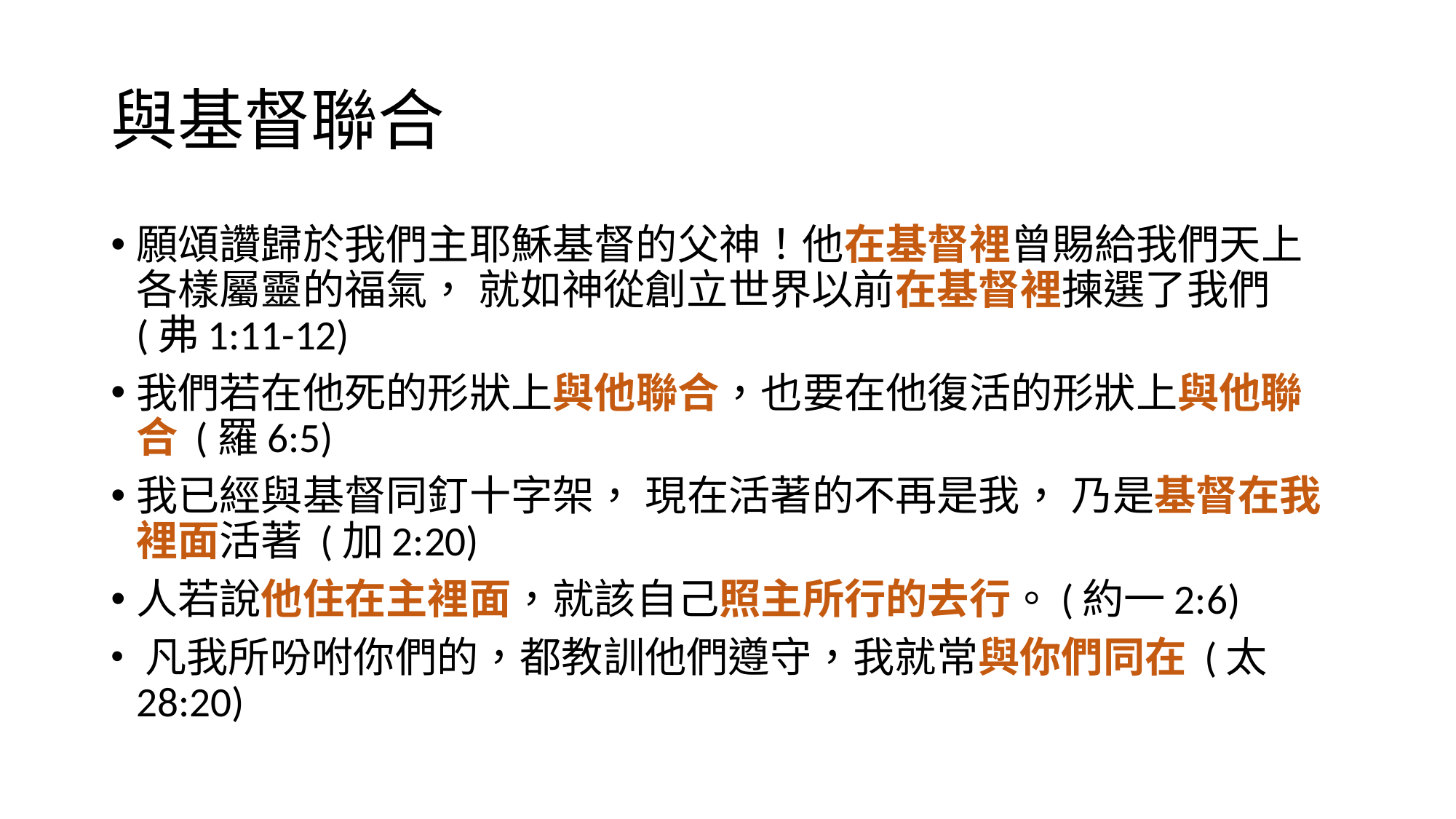

# 與基督聯合
願頌讚歸於我們主耶穌基督的父神！他在基督裡曾賜給我們天上各樣屬靈的福氣， 就如神從創立世界以前在基督裡揀選了我們 (弗1:11-12)
我們若在他死的形狀上與他聯合，也要在他復活的形狀上與他聯合 (羅6:5)
我已經與基督同釘十字架， 現在活著的不再是我， 乃是基督在我裡面活著 (加2:20)
人若說他住在主裡面，就該自己照主所行的去行。(約一2:6)
 凡我所吩咐你們的，都教訓他們遵守，我就常與你們同在 (太28:20)